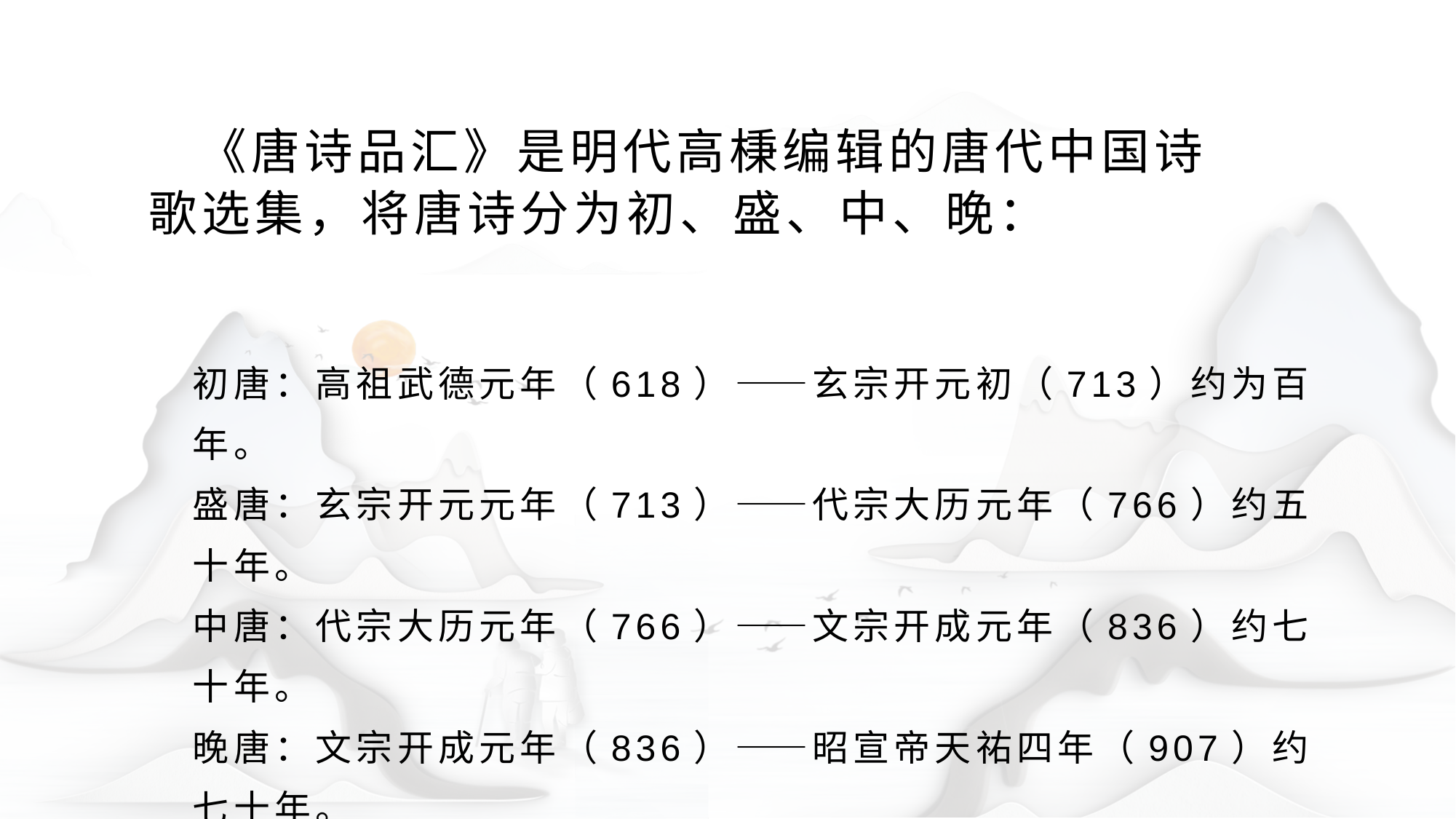

《唐诗品汇》是明代高棅编辑的唐代中国诗歌选集，将唐诗分为初、盛、中、晚：
初唐：高祖武德元年（618）——玄宗开元初（713）约为百年。
盛唐：玄宗开元元年（713）——代宗大历元年（766）约五十年。
中唐：代宗大历元年（766）——文宗开成元年（836）约七十年。
晚唐：文宗开成元年（836）——昭宣帝天祐四年（907）约七十年。